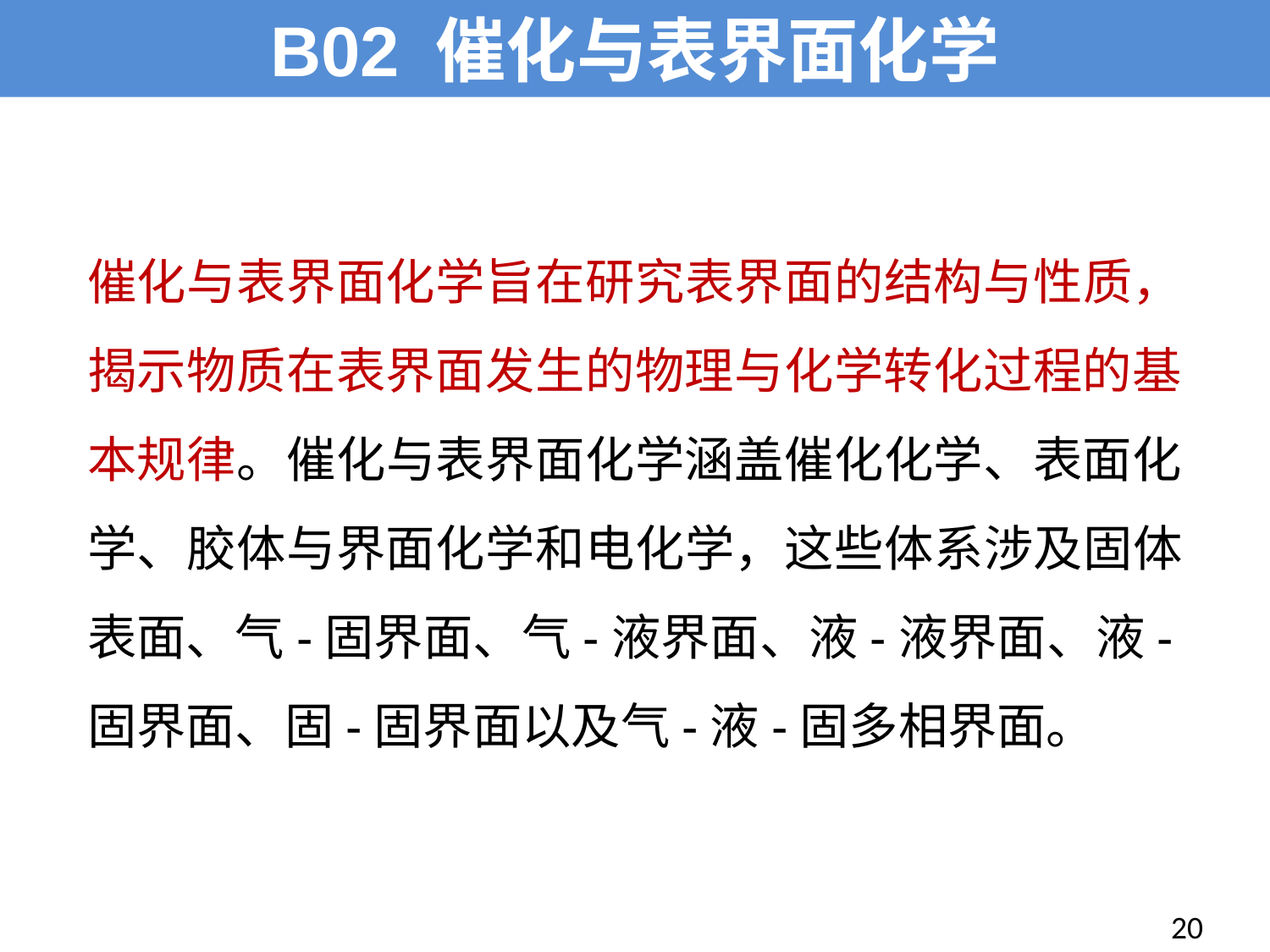

B02 催化与表界面化学
催化与表界面化学旨在研究表界面的结构与性质，揭示物质在表界面发生的物理与化学转化过程的基本规律。催化与表界面化学涵盖催化化学、表面化学、胶体与界面化学和电化学，这些体系涉及固体表面、气-固界面、气-液界面、液-液界面、液-固界面、固-固界面以及气-液-固多相界面。